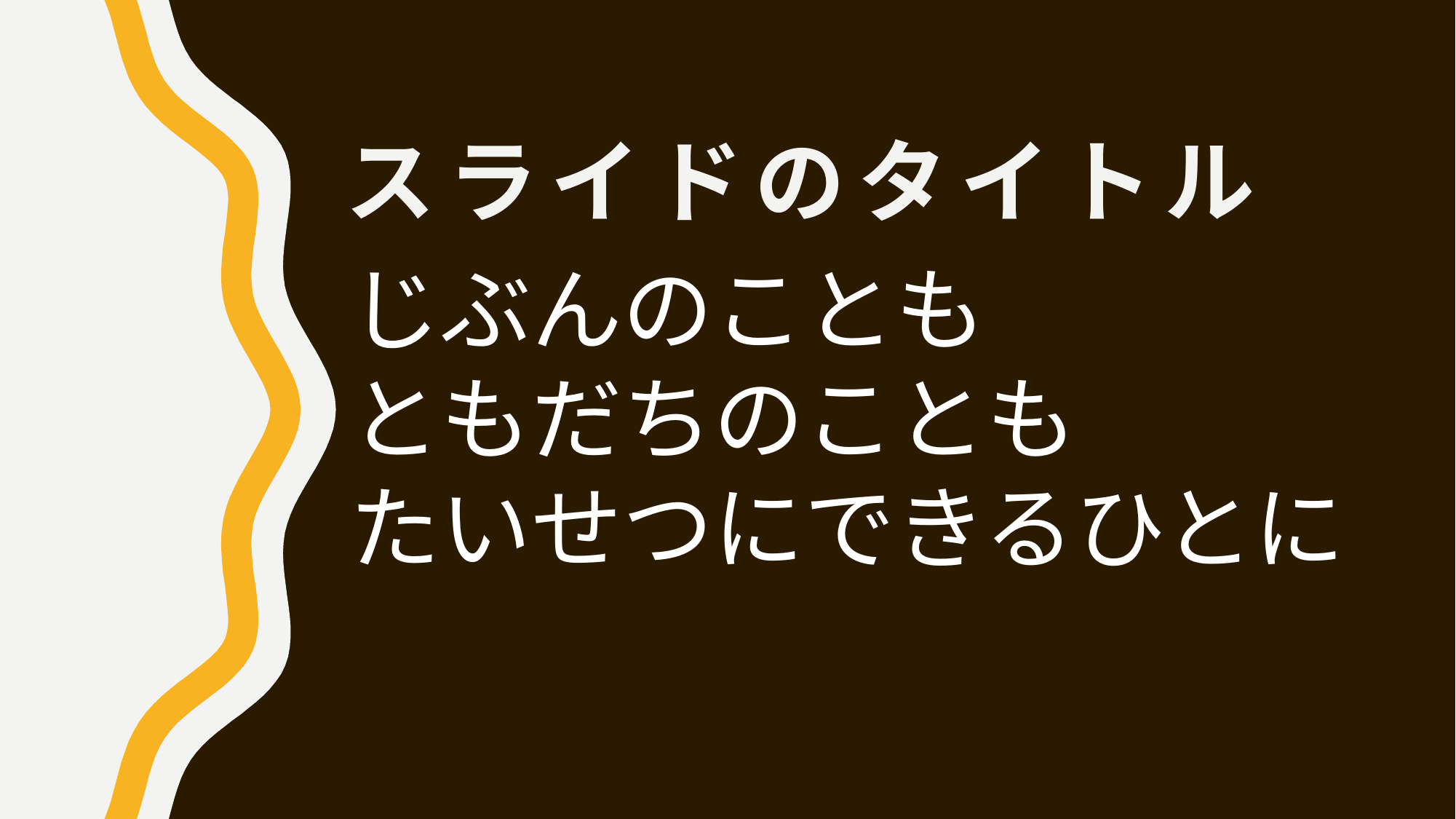

# スライドのタイトル
じぶんのことも
ともだちのことも
たいせつにできるひとに